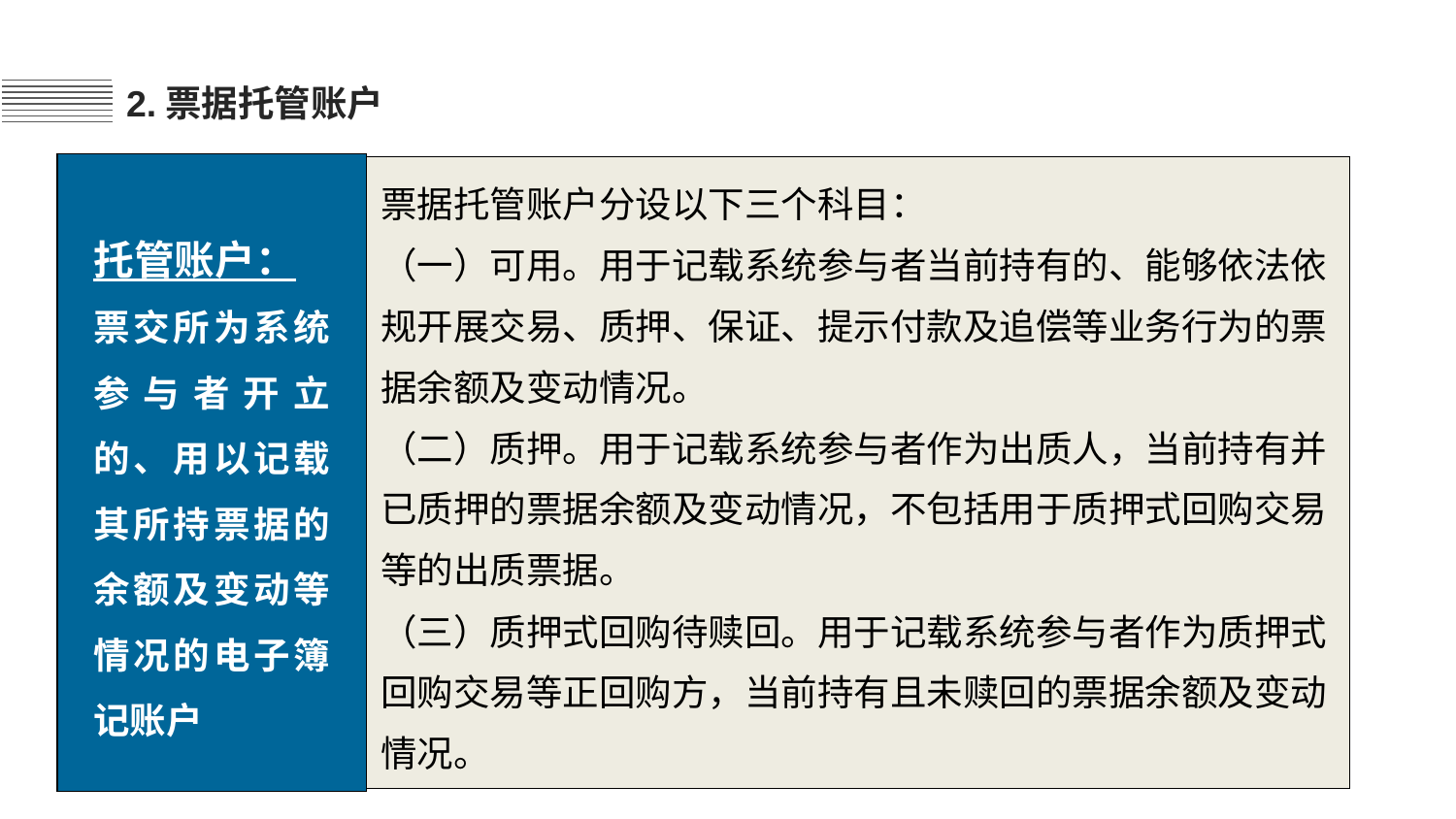

2.票据托管账户

票据托管账户分设以下三个科目：
（一）可用。用于记载系统参与者当前持有的、能够依法依规开展交易、质押、保证、提示付款及追偿等业务行为的票据余额及变动情况。
（二）质押。用于记载系统参与者作为出质人，当前持有并已质押的票据余额及变动情况，不包括用于质押式回购交易等的出质票据。
（三）质押式回购待赎回。用于记载系统参与者作为质押式回购交易等正回购方，当前持有且未赎回的票据余额及变动情况。
托管账户：
票交所为系统参与者开立的、用以记载其所持票据的余额及变动等情况的电子簿记账户
目标